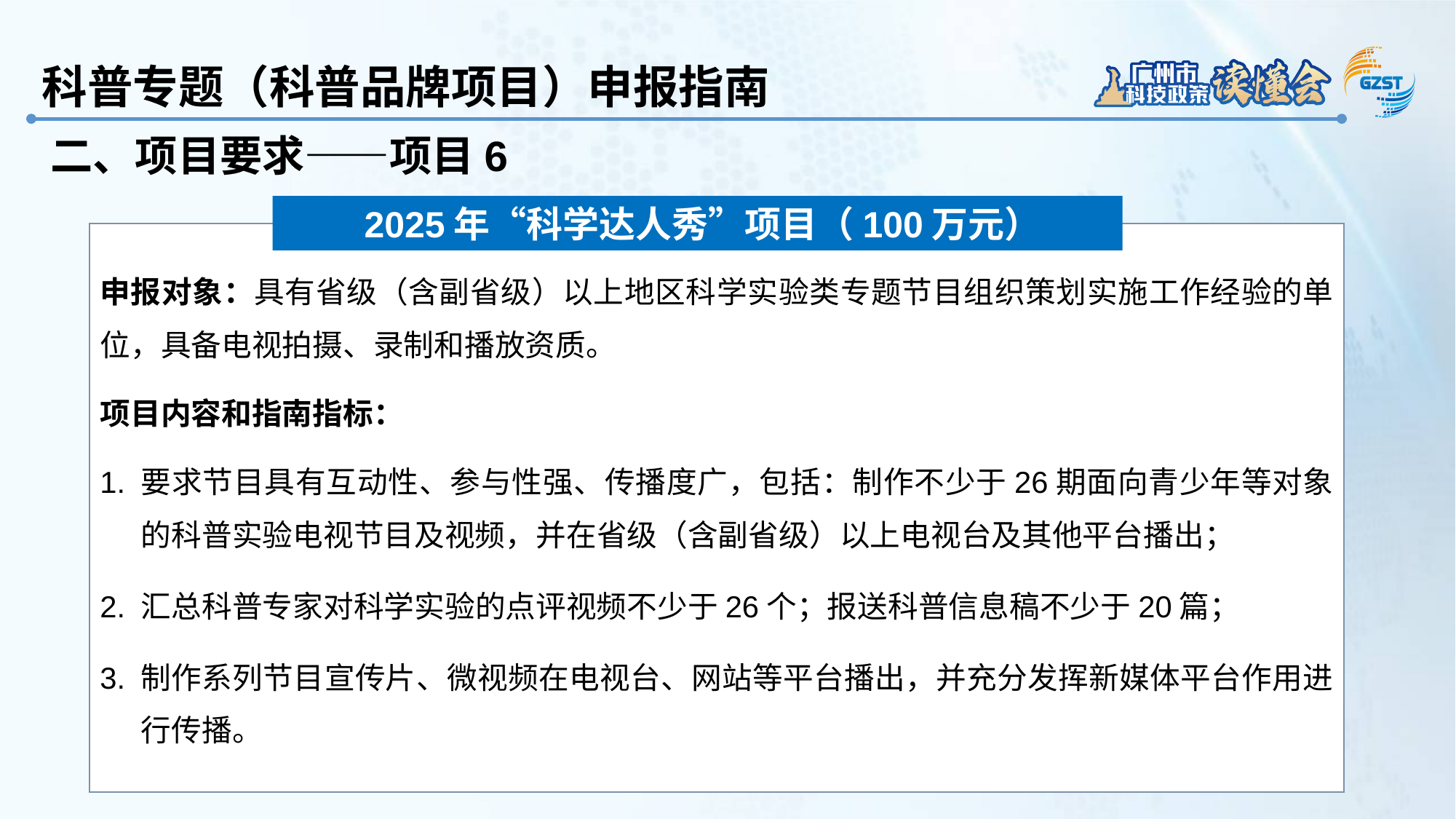

科普专题（科普品牌项目）申报指南
二、项目要求——项目6
 2025年“科学达人秀”项目（100万元）

申报对象：具有省级（含副省级）以上地区科学实验类专题节目组织策划实施工作经验的单位，具备电视拍摄、录制和播放资质。
项目内容和指南指标：
要求节目具有互动性、参与性强、传播度广，包括：制作不少于26期面向青少年等对象的科普实验电视节目及视频，并在省级（含副省级）以上电视台及其他平台播出；
汇总科普专家对科学实验的点评视频不少于26个；报送科普信息稿不少于20篇；
制作系列节目宣传片、微视频在电视台、网站等平台播出，并充分发挥新媒体平台作用进行传播。